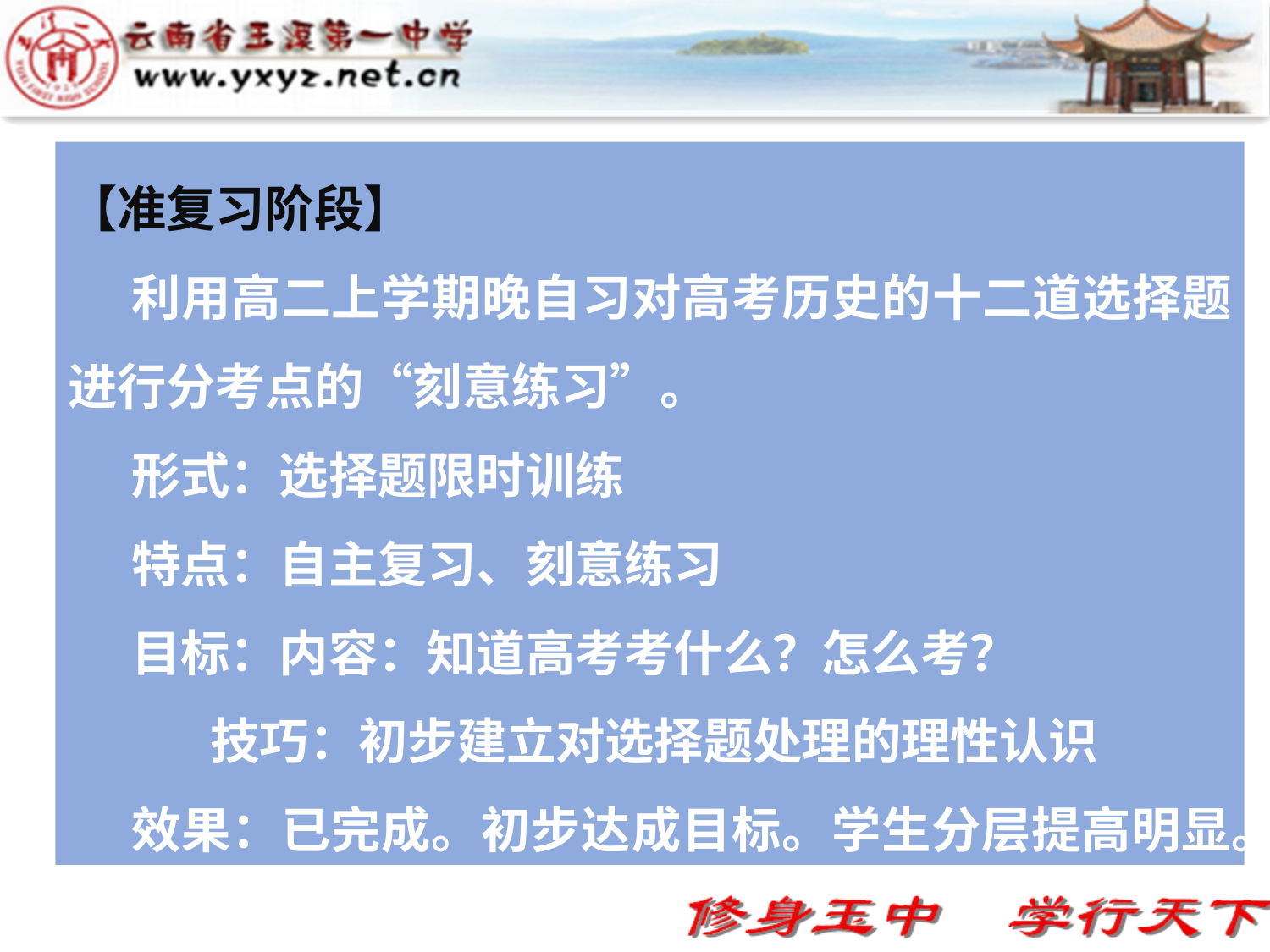

【准复习阶段】
利用高二上学期晚自习对高考历史的十二道选择题进行分考点的“刻意练习”。
形式：选择题限时训练
特点：自主复习、刻意练习
目标：内容：知道高考考什么？怎么考？
      技巧：初步建立对选择题处理的理性认识
效果：已完成。初步达成目标。学生分层提高明显。